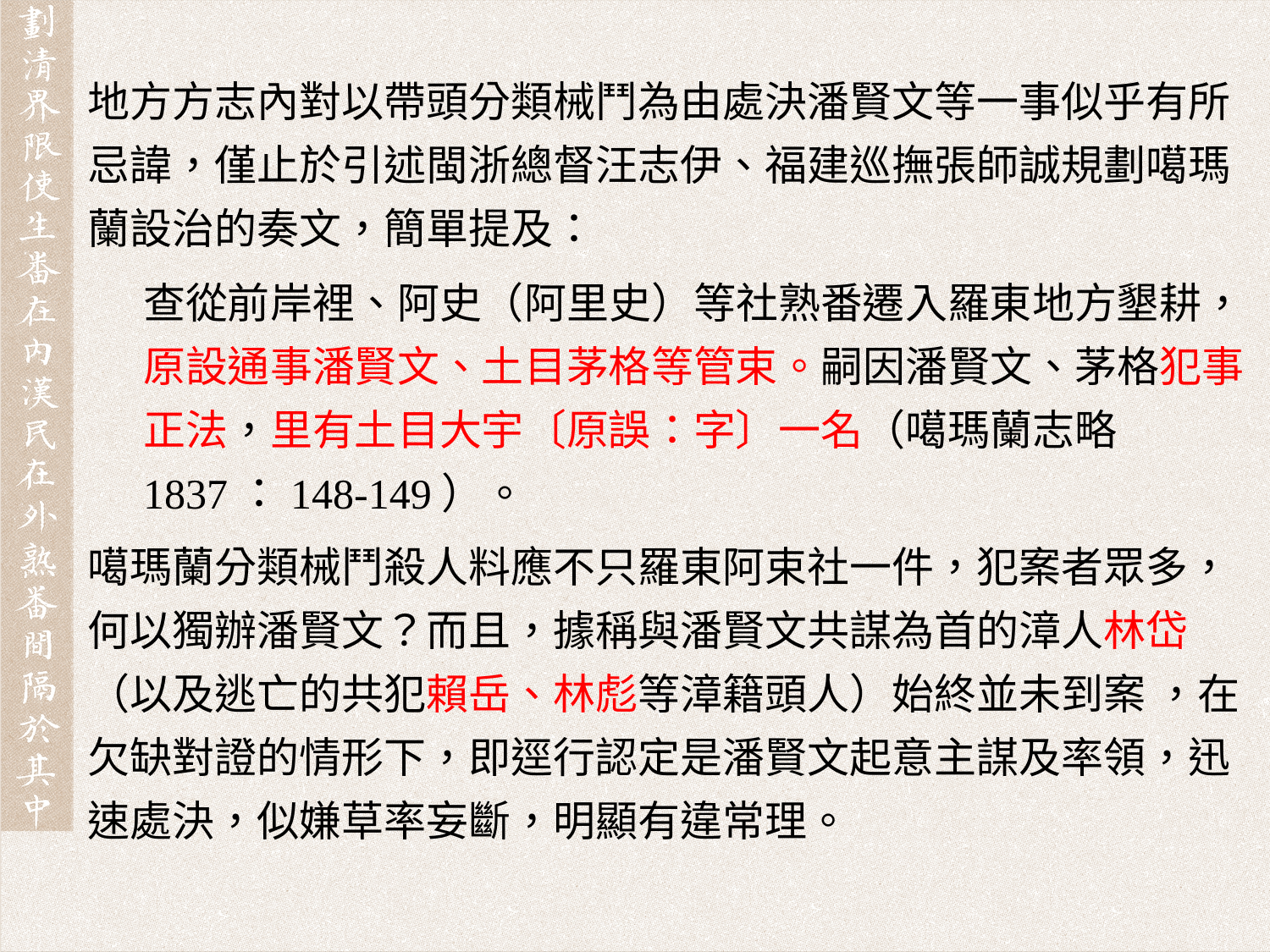

地方方志內對以帶頭分類械鬥為由處決潘賢文等一事似乎有所忌諱，僅止於引述閩浙總督汪志伊、福建巡撫張師誠規劃噶瑪蘭設治的奏文，簡單提及：
查從前岸裡、阿史（阿里史）等社熟番遷入羅東地方墾耕，原設通事潘賢文、土目茅格等管束。嗣因潘賢文、茅格犯事正法，里有土目大宇〔原誤：字〕一名（噶瑪蘭志略 1837：148-149）。
噶瑪蘭分類械鬥殺人料應不只羅東阿束社一件，犯案者眾多，何以獨辦潘賢文？而且，據稱與潘賢文共謀為首的漳人林岱（以及逃亡的共犯賴岳、林彪等漳籍頭人）始終並未到案 ，在欠缺對證的情形下，即逕行認定是潘賢文起意主謀及率領，迅速處決，似嫌草率妄斷，明顯有違常理。